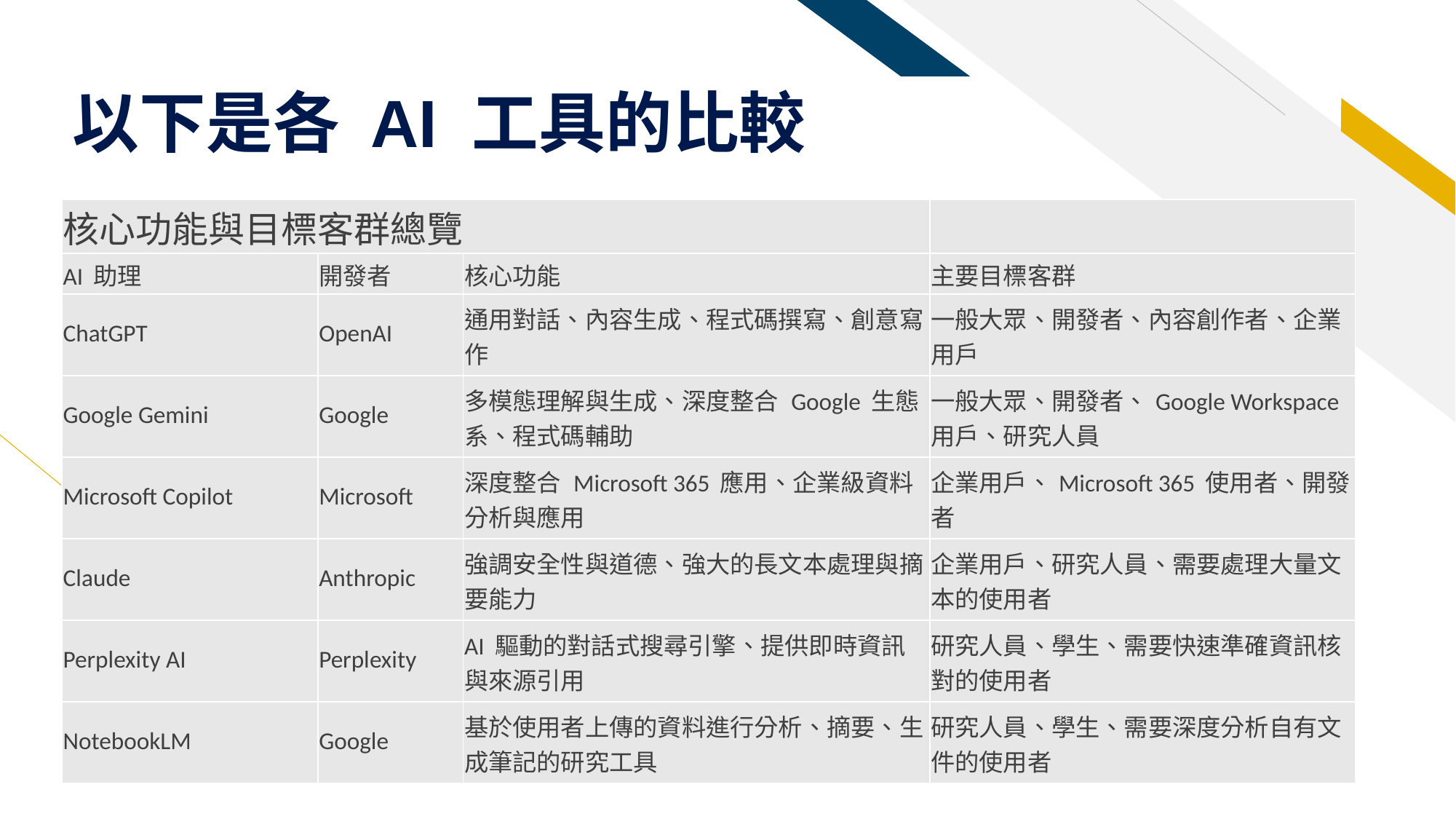

# 以下是各 AI 工具的比較
| 核心功能與目標客群總覽 |  |  |  |
| --- | --- | --- | --- |
| AI 助理 | 開發者 | 核心功能 | 主要目標客群 |
| ChatGPT | OpenAI | 通用對話、內容生成、程式碼撰寫、創意寫作 | 一般大眾、開發者、內容創作者、企業用戶 |
| Google Gemini | Google | 多模態理解與生成、深度整合 Google 生態系、程式碼輔助 | 一般大眾、開發者、Google Workspace 用戶、研究人員 |
| Microsoft Copilot | Microsoft | 深度整合 Microsoft 365 應用、企業級資料分析與應用 | 企業用戶、Microsoft 365 使用者、開發者 |
| Claude | Anthropic | 強調安全性與道德、強大的長文本處理與摘要能力 | 企業用戶、研究人員、需要處理大量文本的使用者 |
| Perplexity AI | Perplexity | AI 驅動的對話式搜尋引擎、提供即時資訊與來源引用 | 研究人員、學生、需要快速準確資訊核對的使用者 |
| NotebookLM | Google | 基於使用者上傳的資料進行分析、摘要、生成筆記的研究工具 | 研究人員、學生、需要深度分析自有文件的使用者 |